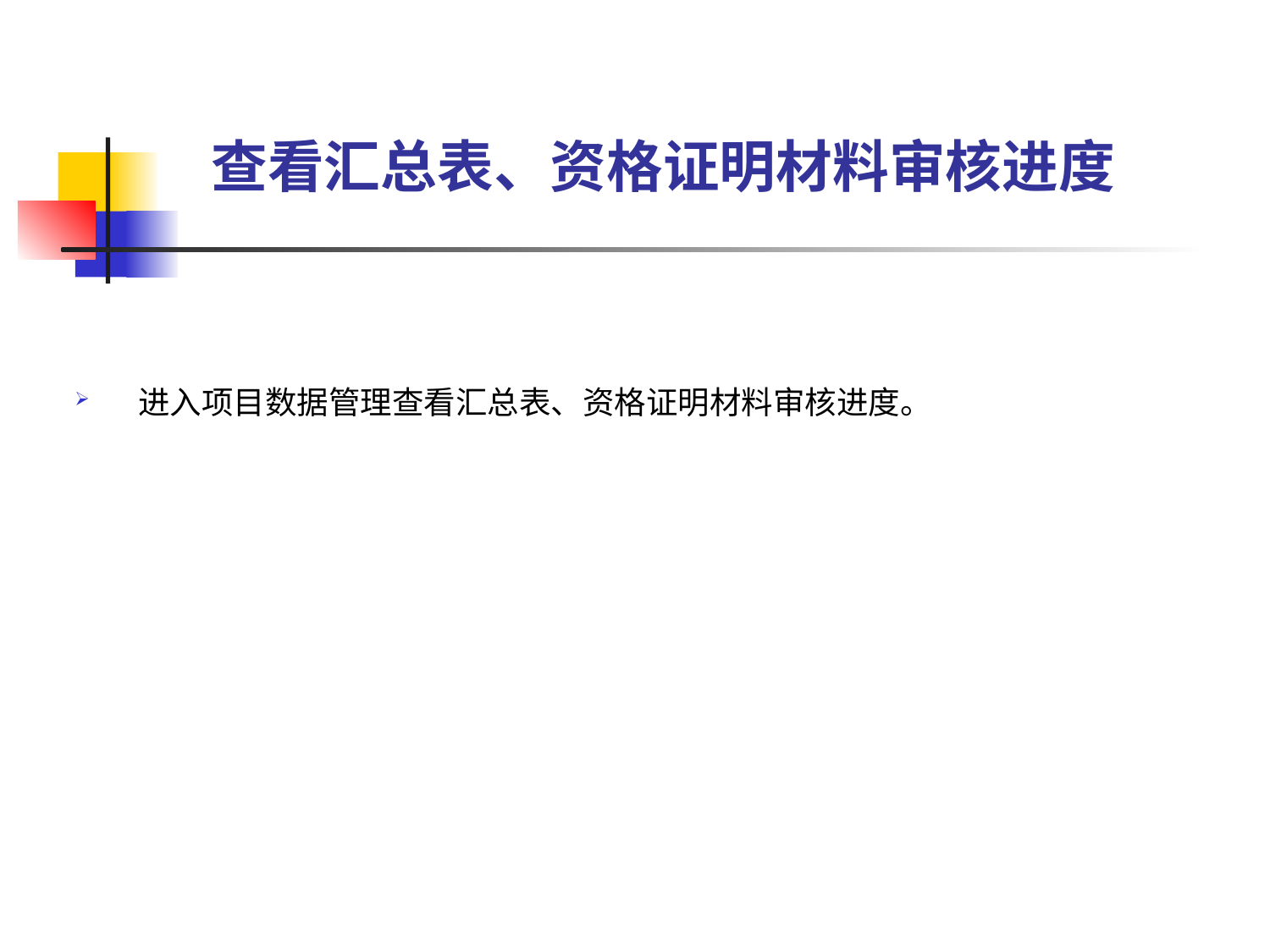

# 查看汇总表、资格证明材料审核进度

进入项目数据管理查看汇总表、资格证明材料审核进度。